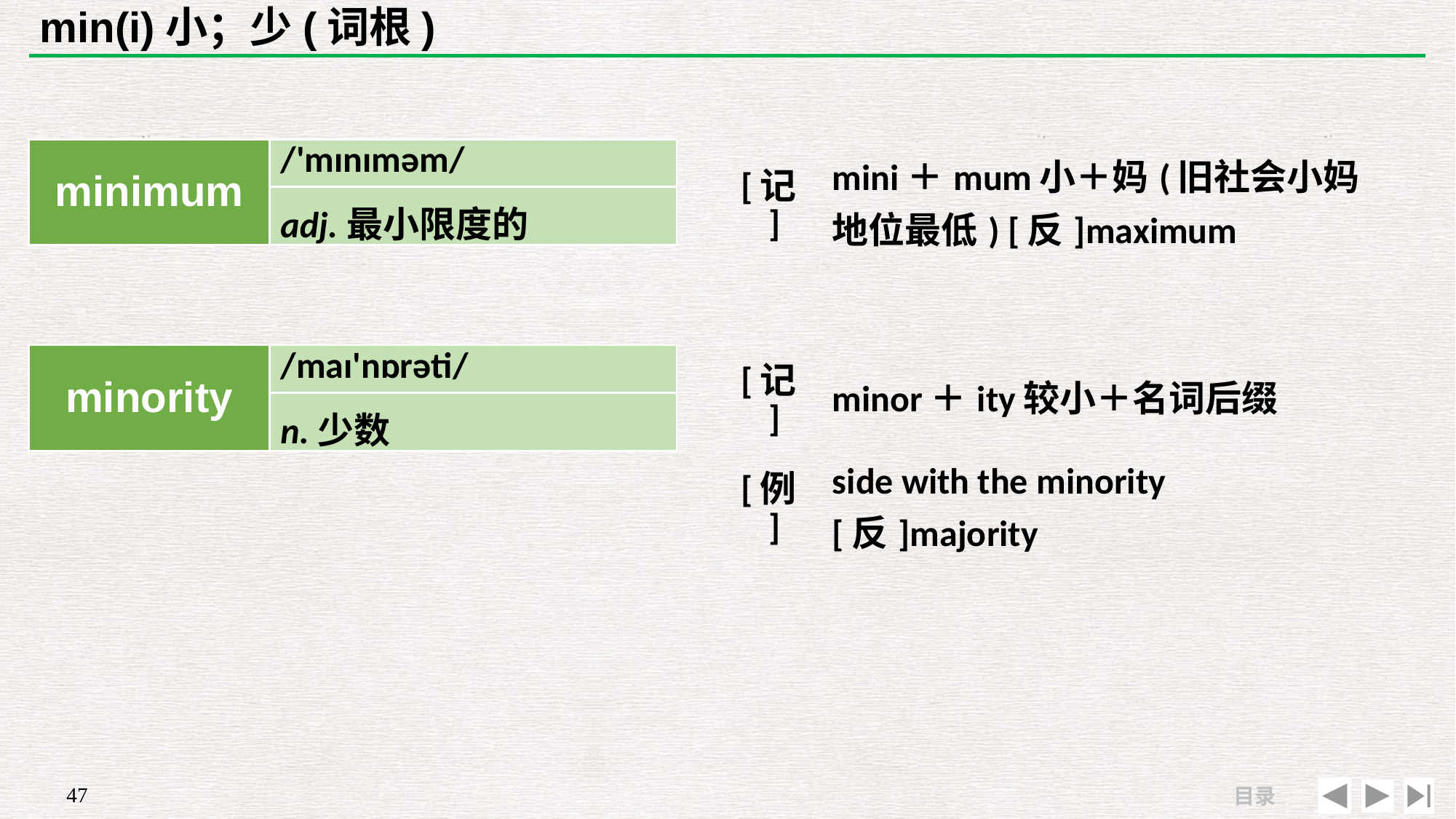

# min(i)小；少(词根)

| minimum | /'mɪnɪməm/ |
| --- | --- |
|  |  |
| [记] | mini＋mum小＋妈(旧社会小妈地位最低) [反]maximum |
| --- | --- |
|  |  |
adj.最小限度的
| minority | /maɪ'nɒrəti/ |
| --- | --- |
|  |  |
| [记] | minor＋ity较小＋名词后缀 |
| --- | --- |
| [例] | side with the minority　[反]majority |
n.少数